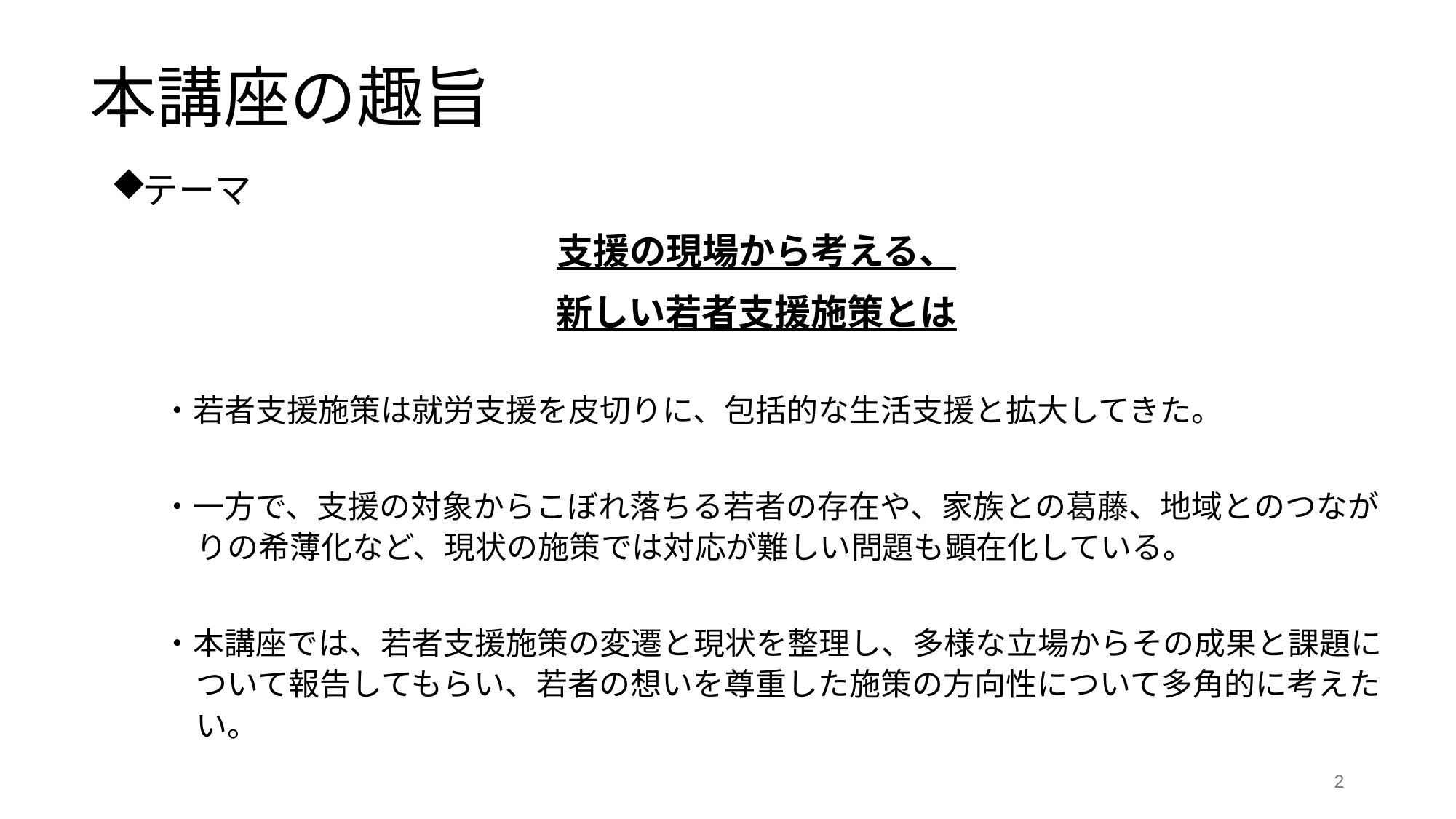

# 本講座の趣旨
テーマ
支援の現場から考える、
新しい若者支援施策とは

・若者支援施策は就労支援を皮切りに、包括的な生活支援と拡大してきた。

・一方で、支援の対象からこぼれ落ちる若者の存在や、家族との葛藤、地域とのつながりの希薄化など、現状の施策では対応が難しい問題も顕在化している。

・本講座では、若者支援施策の変遷と現状を整理し、多様な立場からその成果と課題について報告してもらい、若者の想いを尊重した施策の方向性について多角的に考えたい。
2